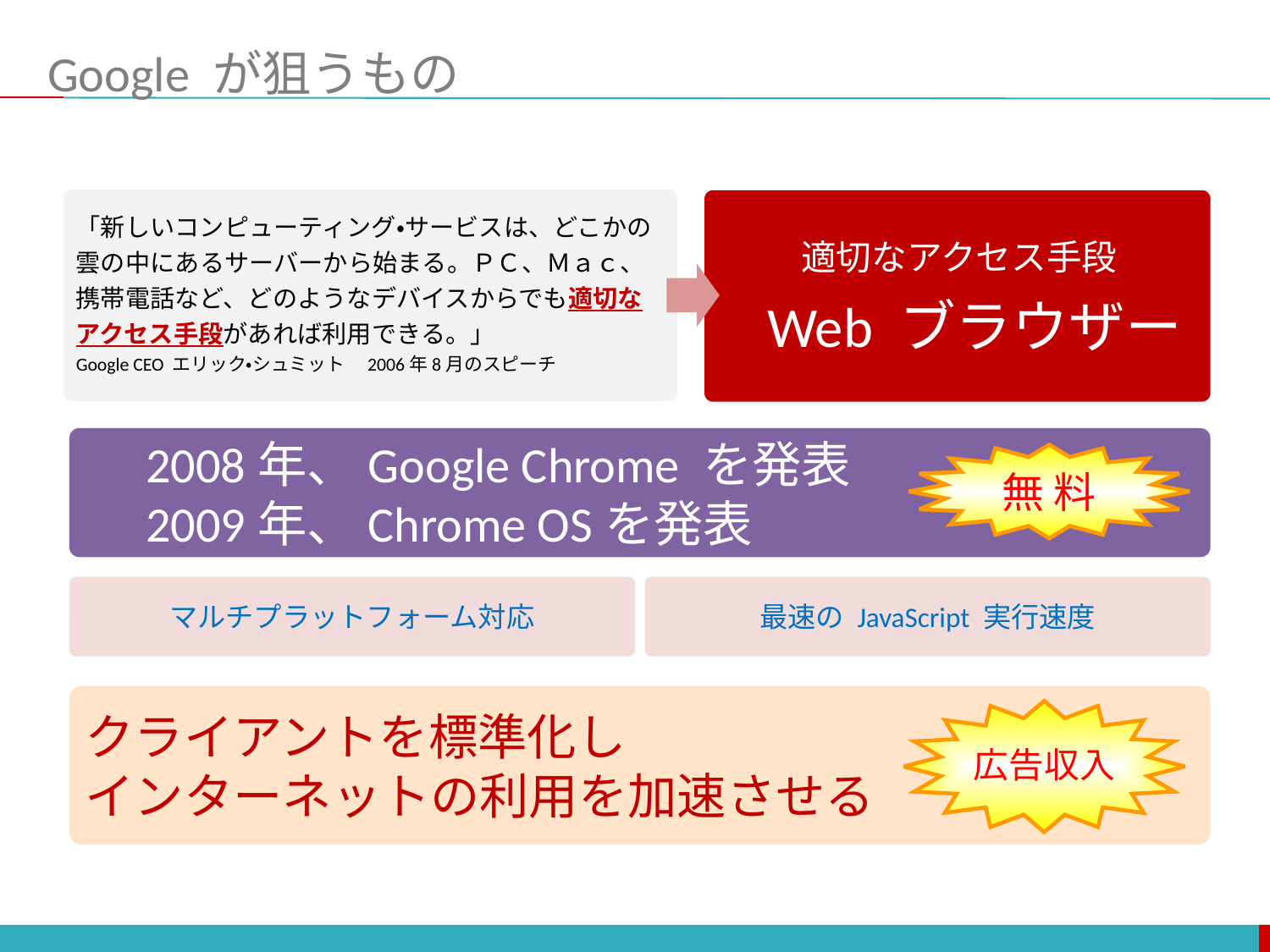

Google が狙うもの

「新しいコンピューティング・サービスは、どこかの雲の中にあるサーバーから始まる。ＰＣ、Ｍａｃ、携帯電話など、どのようなデバイスからでも適切なアクセス手段があれば利用できる。」
Google CEO エリック・シュミット　2006年8月のスピーチ

適切なアクセス手段
　Web ブラウザー

　2008年、Google Chrome を発表
　2009年、Chrome OSを発表
無 料
マルチプラットフォーム対応
最速の JavaScript 実行速度
クライアントを標準化し
インターネットの利用を加速させる
広告収入